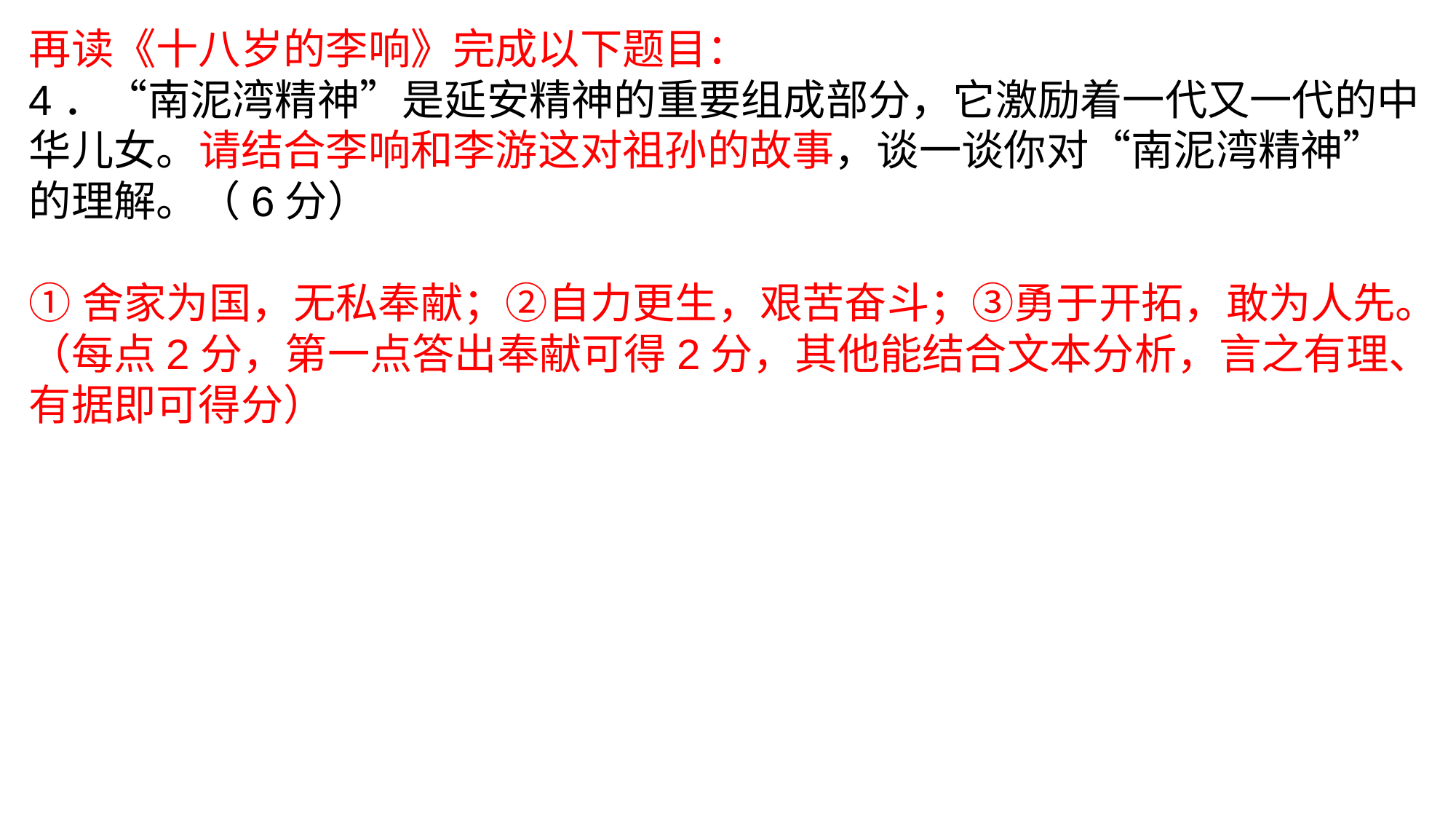

再读《十八岁的李响》完成以下题目：
4．“南泥湾精神”是延安精神的重要组成部分，它激励着一代又一代的中华儿女。请结合李响和李游这对祖孙的故事，谈一谈你对“南泥湾精神”的理解。（6分）

①舍家为国，无私奉献；②自力更生，艰苦奋斗；③勇于开拓，敢为人先。（每点2分，第一点答出奉献可得2分，其他能结合文本分析，言之有理、有据即可得分）